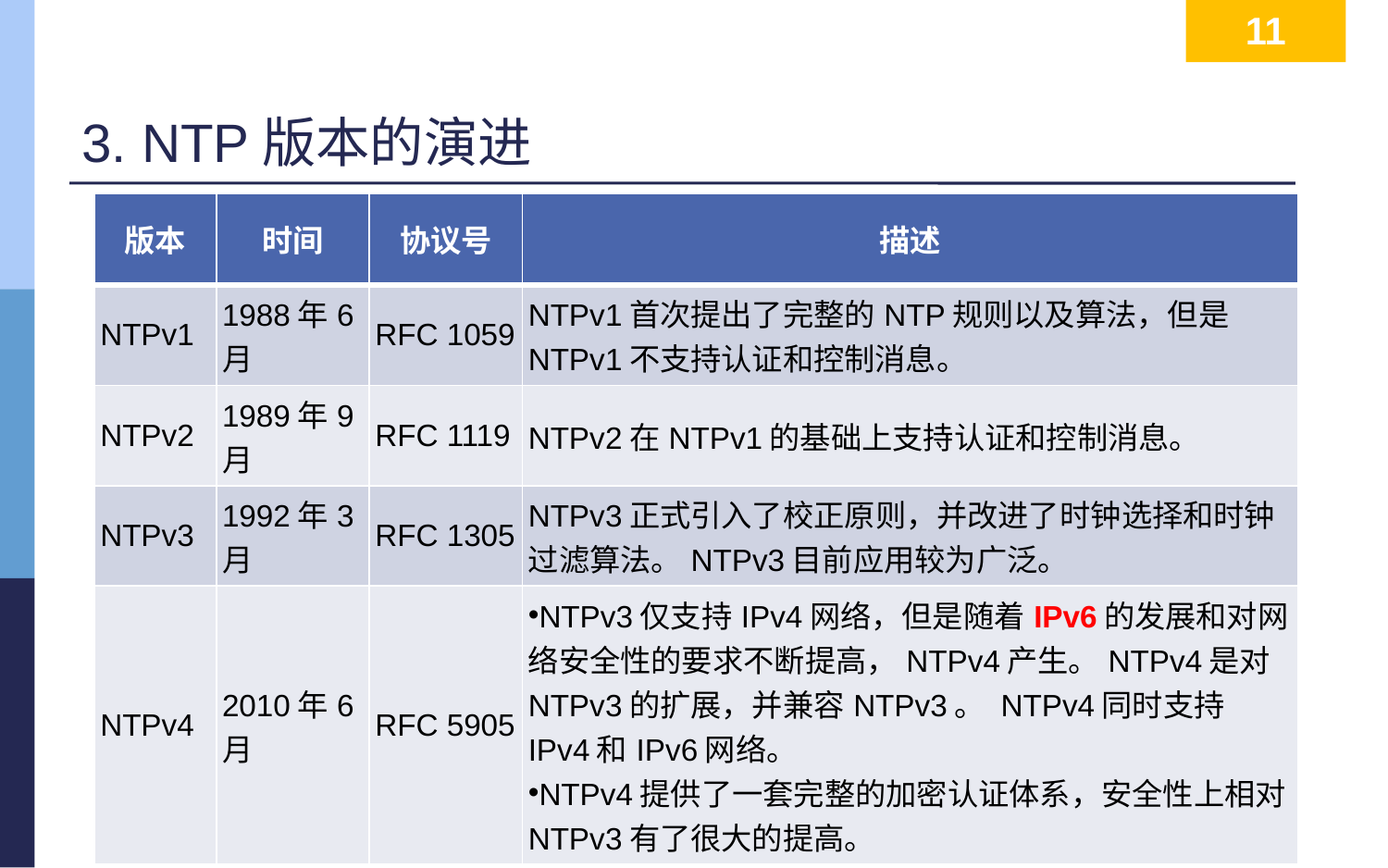

11
# 3. NTP版本的演进

| 版本 | 时间 | 协议号 | 描述 |
| --- | --- | --- | --- |
| NTPv1 | 1988年6月 | RFC 1059 | NTPv1首次提出了完整的NTP规则以及算法，但是NTPv1不支持认证和控制消息。 |
| NTPv2 | 1989年9月 | RFC 1119 | NTPv2在NTPv1的基础上支持认证和控制消息。 |
| NTPv3 | 1992年3月 | RFC 1305 | NTPv3正式引入了校正原则，并改进了时钟选择和时钟过滤算法。NTPv3目前应用较为广泛。 |
| NTPv4 | 2010年6月 | RFC 5905 | NTPv3仅支持IPv4网络，但是随着IPv6的发展和对网络安全性的要求不断提高，NTPv4产生。NTPv4是对NTPv3的扩展，并兼容NTPv3。 NTPv4同时支持IPv4和IPv6网络。 NTPv4提供了一套完整的加密认证体系，安全性上相对NTPv3有了很大的提高。 |